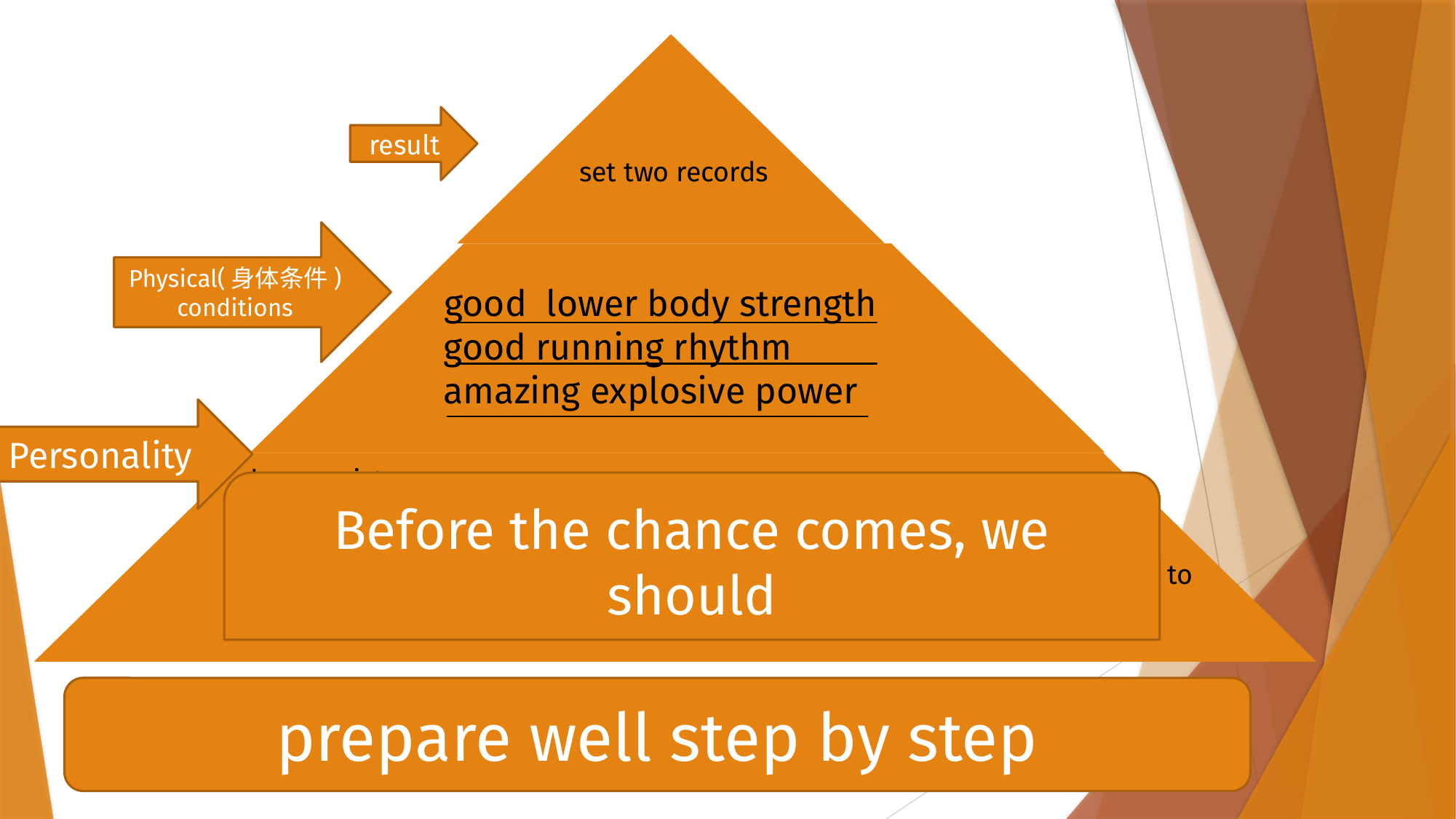

result
set two records
Physical(身体条件) conditions
        good  lower body strength
      good running rhythm
      amazing explosive power

Personality
her persistence
hard work
______________
______________

Before the chance comes, we should
Since fourth grade, she woke up at _____ a.m.
she began training at ________ a.m.
she continued her training from_______ 4 p.m. to ______ p.m.
effective training
absolute self-discipline
 prepare well step by step